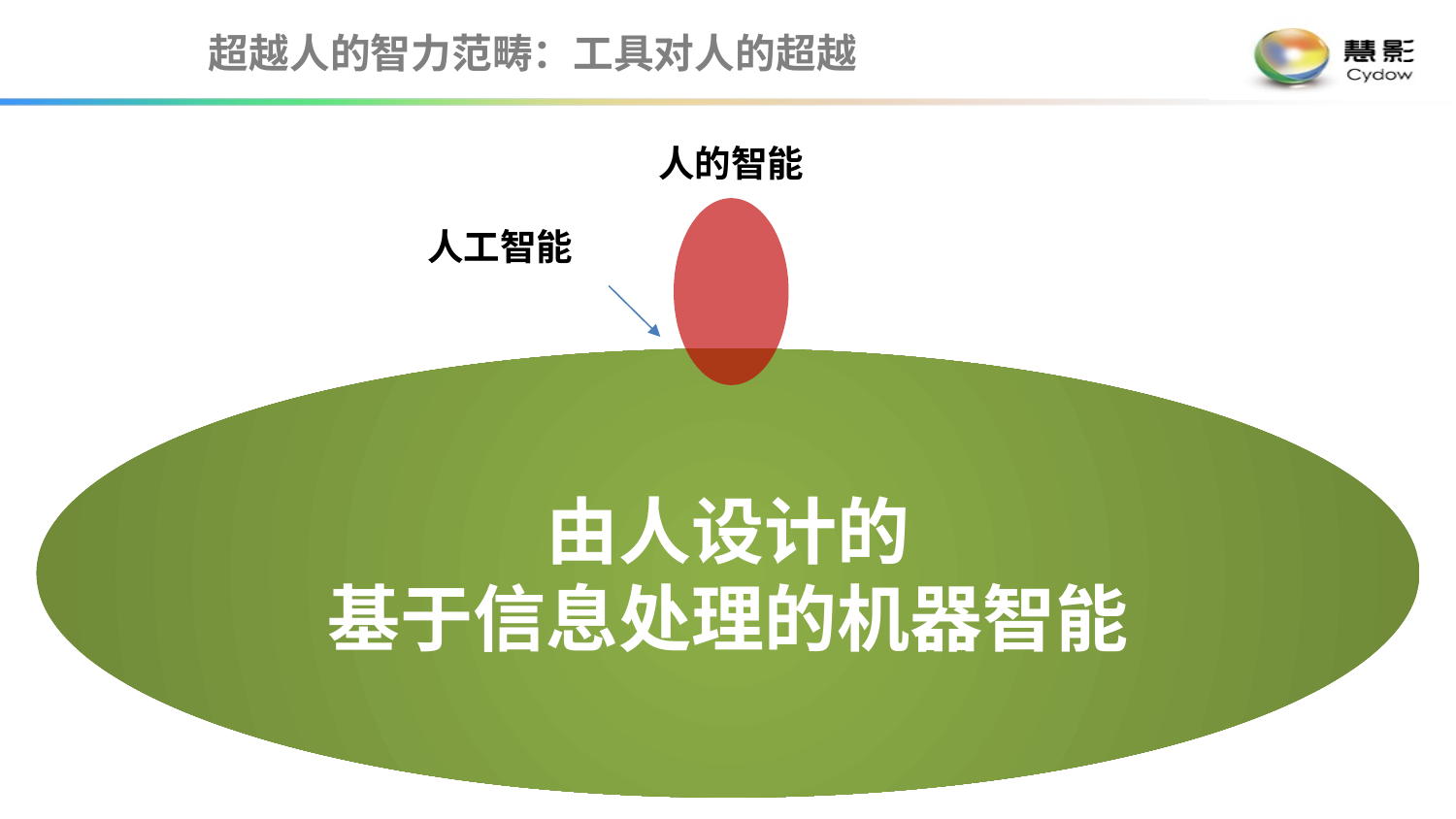

超越人的智力范畴：工具对人的超越
人的智能

人工智能
由人设计的
基于信息处理的机器智能